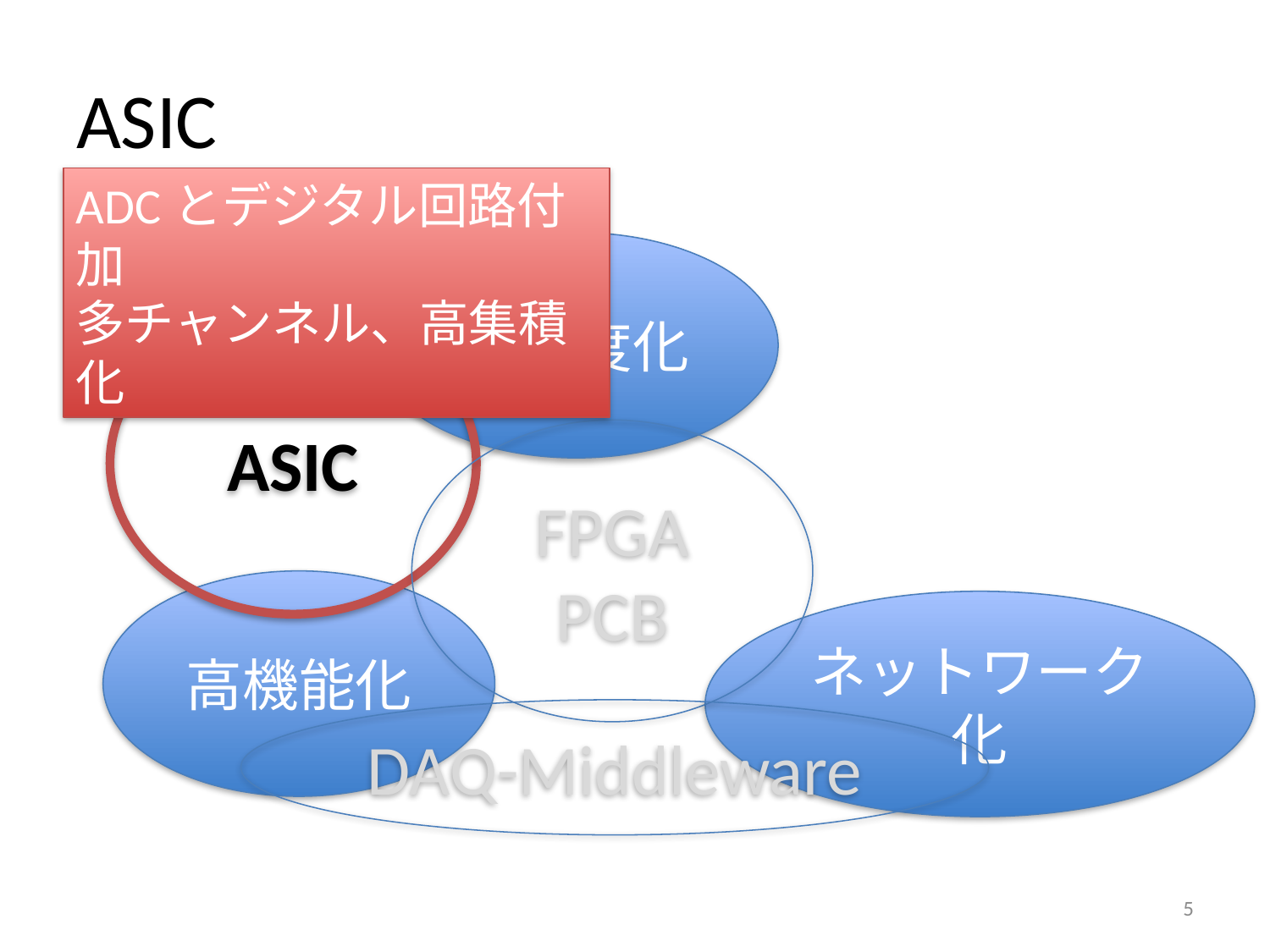

# ASIC
ADCとデジタル回路付加
多チャンネル、高集積化
高密度化
ASIC
FPGA
PCB
高機能化
ネットワーク化
DAQ-Middleware
5